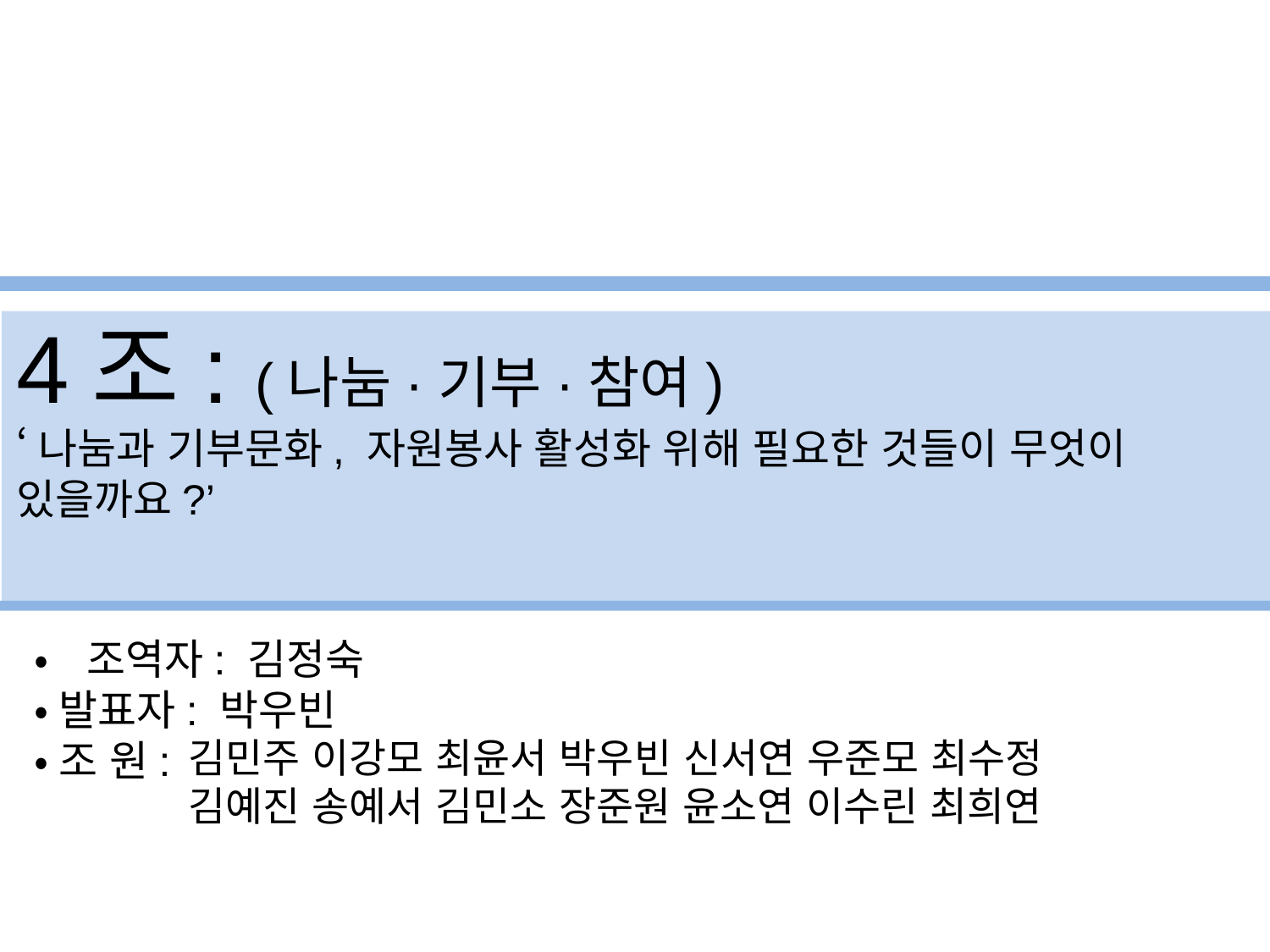

4조: (나눔·기부·참여)
‘나눔과 기부문화, 자원봉사 활성화 위해 필요한 것들이 무엇이 있을까요?’

•조역자: 김정숙
•발표자: 박우빈
•조 원:
김민주 이강모 최윤서 박우빈 신서연 우준모 최수정
김예진 송예서 김민소 장준원 윤소연 이수린 최희연